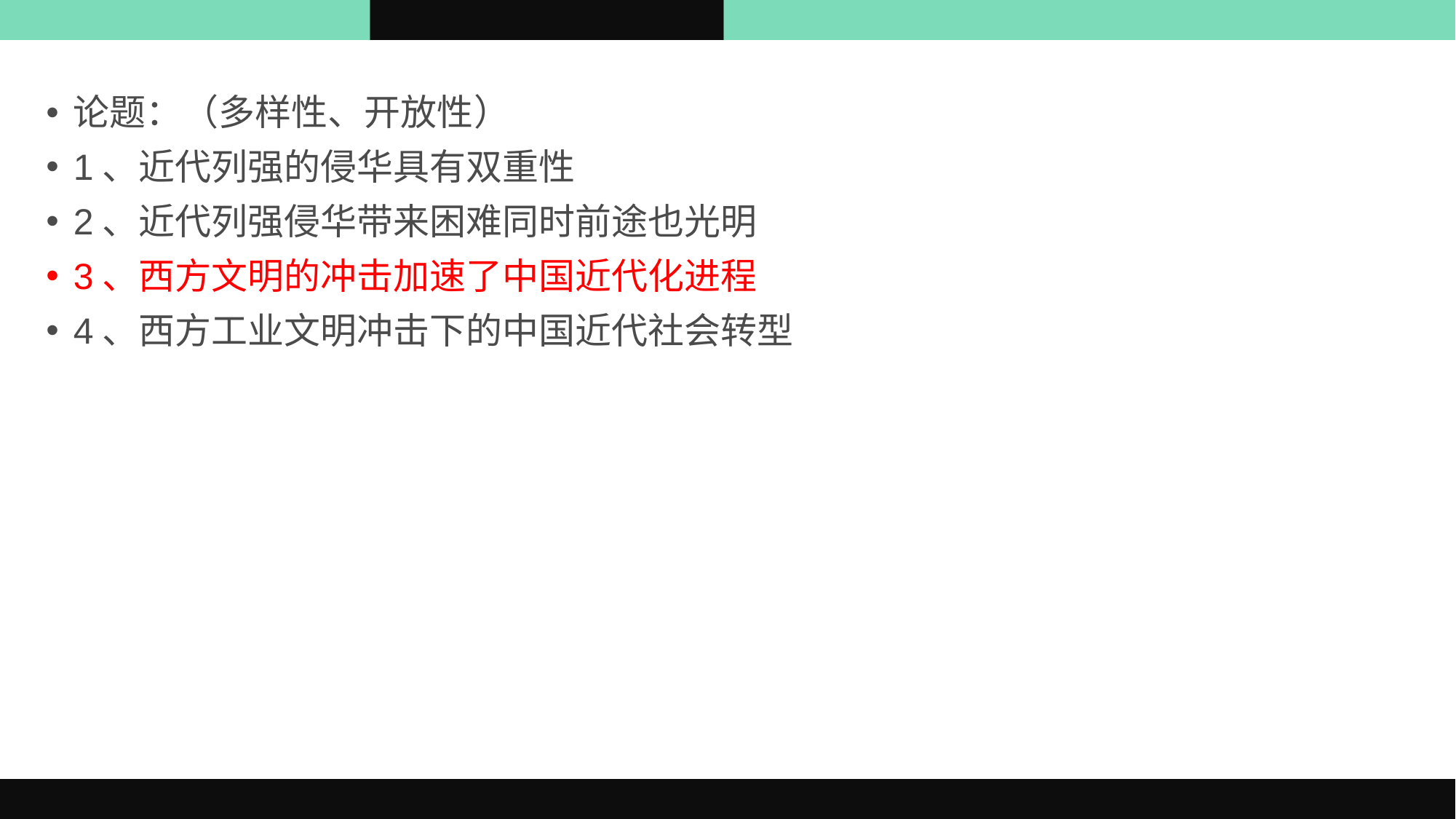

论题：（多样性、开放性）
1、近代列强的侵华具有双重性
2、近代列强侵华带来困难同时前途也光明
3、西方文明的冲击加速了中国近代化进程
4、西方工业文明冲击下的中国近代社会转型